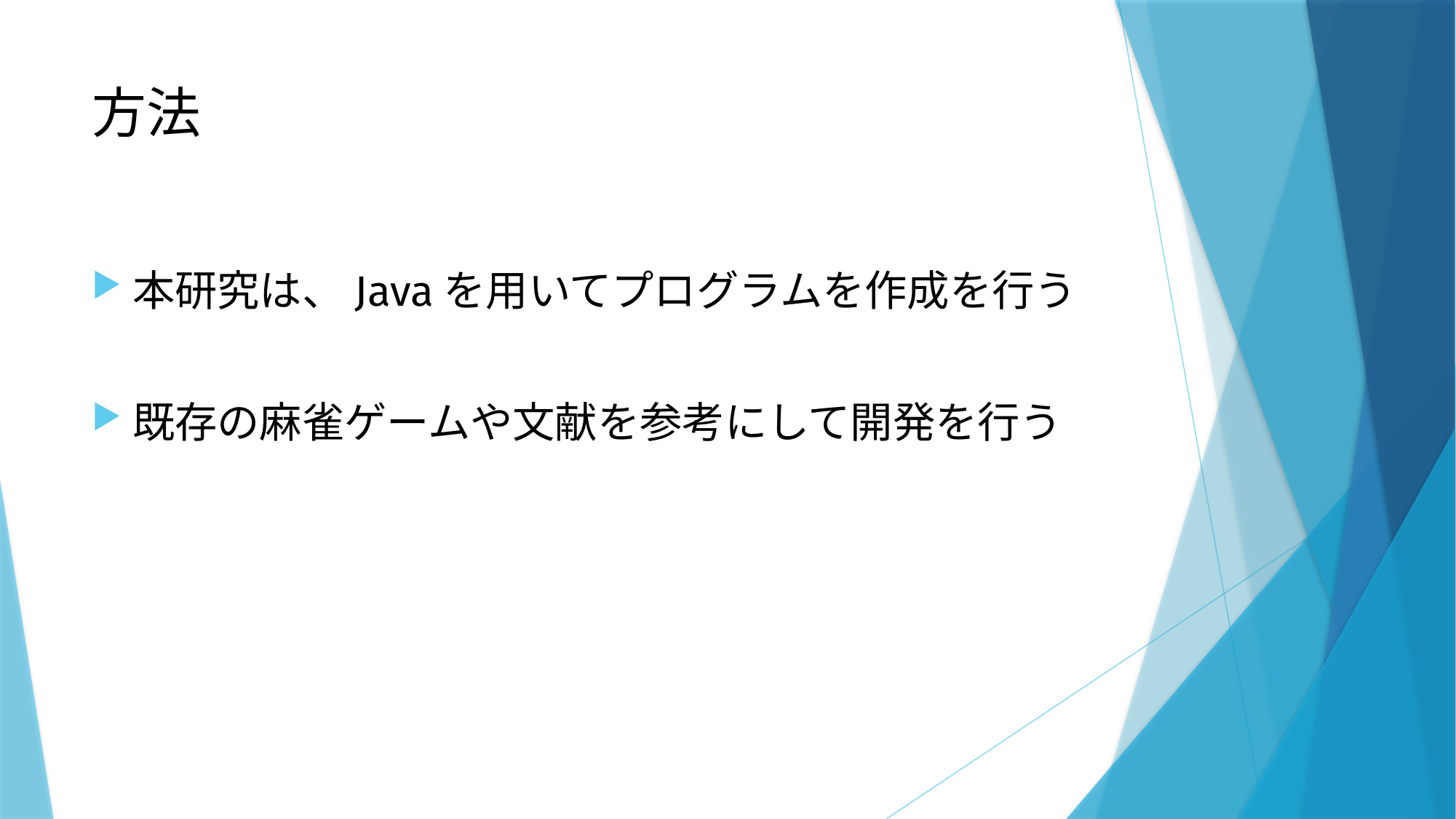

# 方法
本研究は、Javaを用いてプログラムを作成を行う

既存の麻雀ゲームや文献を参考にして開発を行う